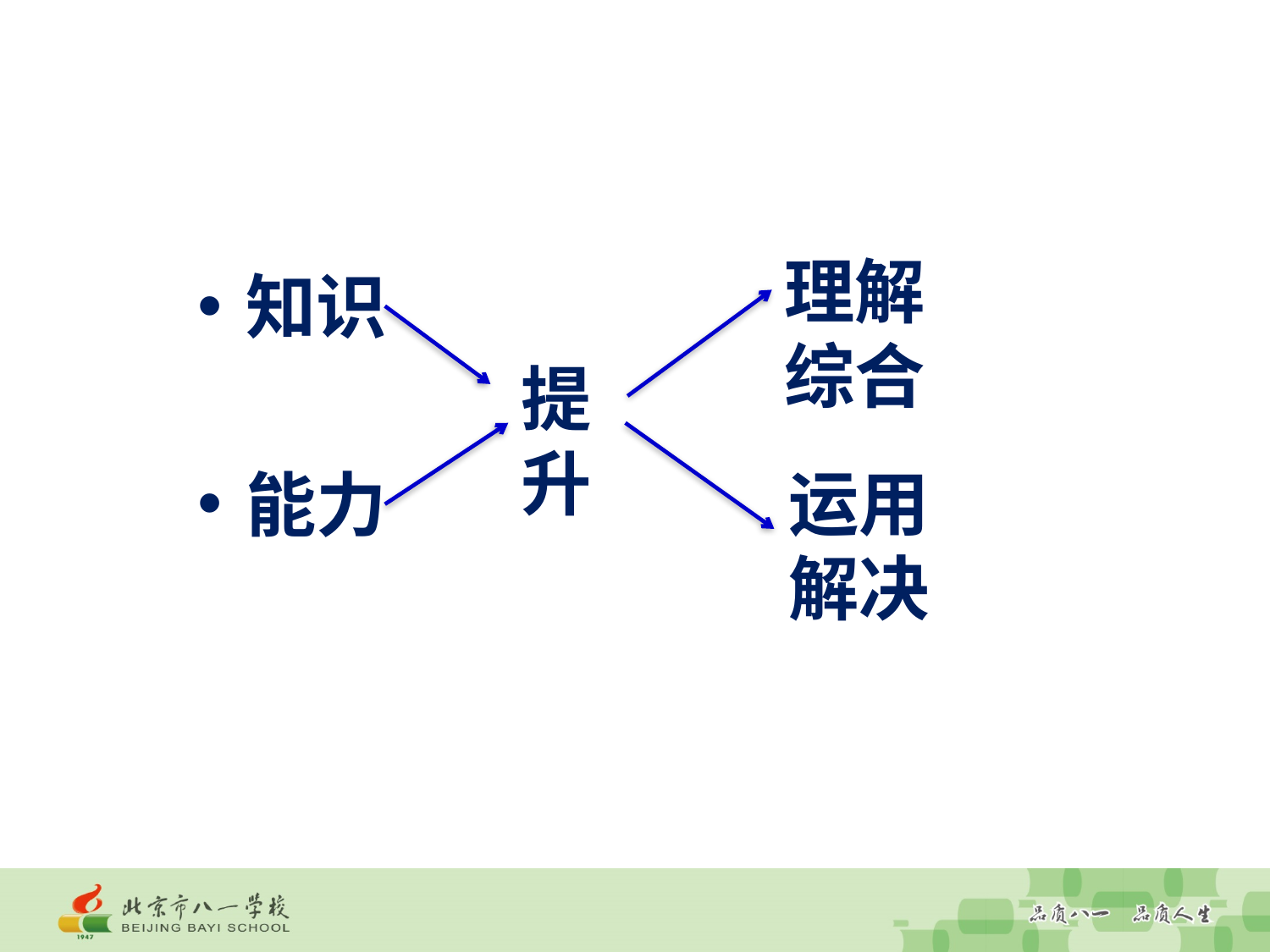

理解
综合
知识

能力
提升
运用
解决